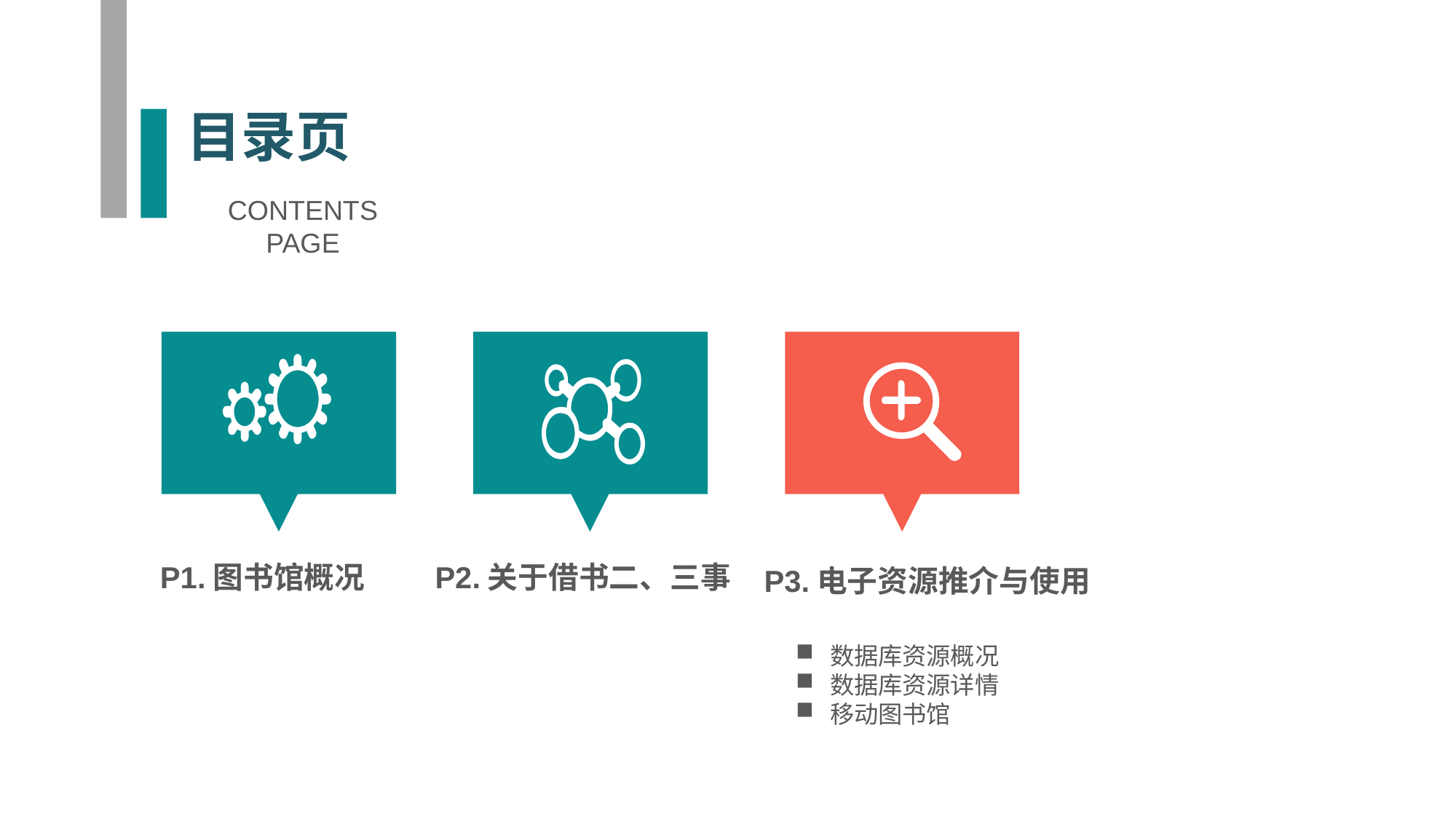

目录页

CONTENTS PAGE

P3.电子资源推介与使用
P1.图书馆概况

P2.关于借书二、三事
数据库资源概况
数据库资源详情
移动图书馆